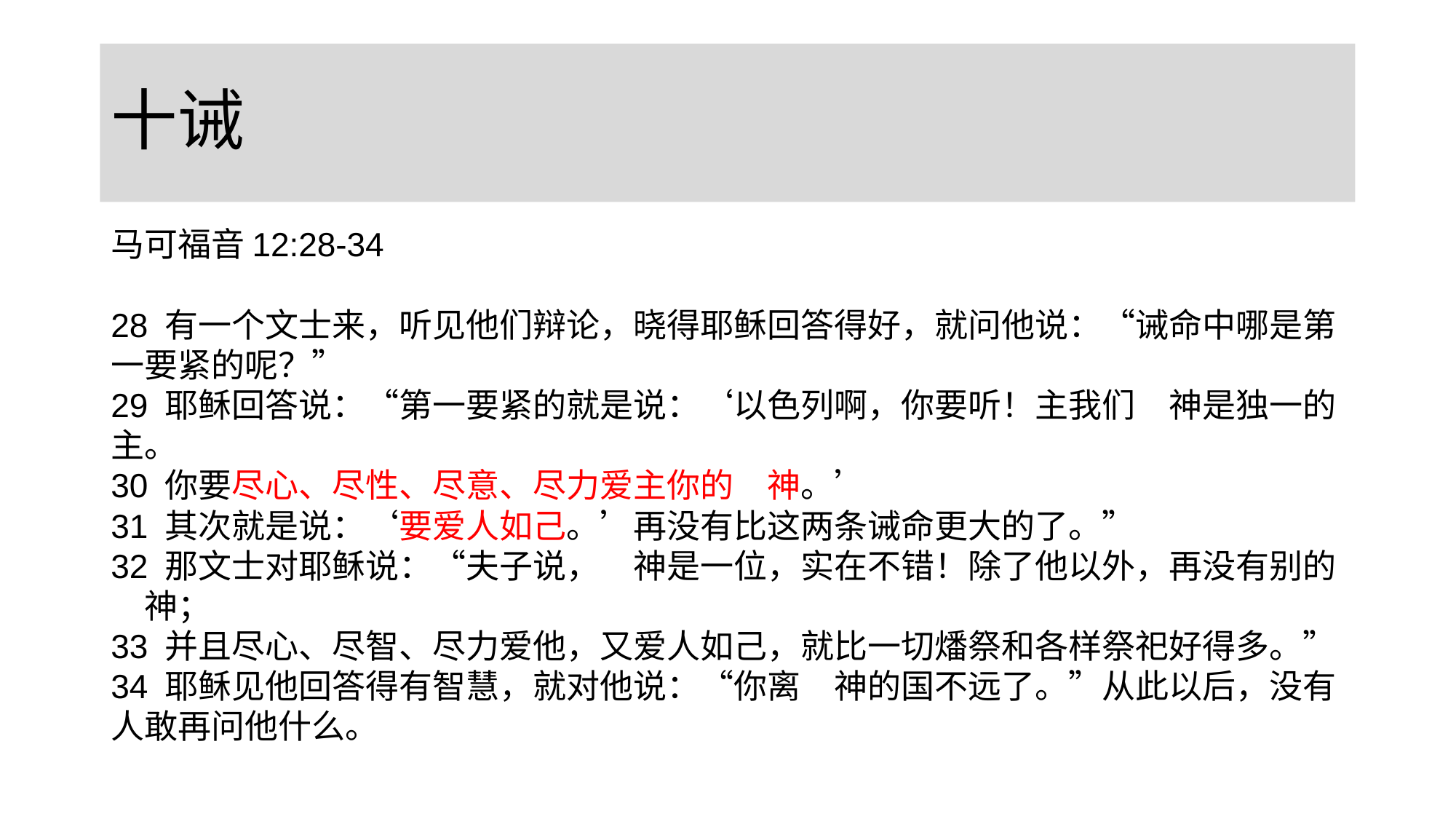

# 十诫
马可福音12:28-34

28 有一个文士来，听见他们辩论，晓得耶稣回答得好，就问他说：“诫命中哪是第一要紧的呢？”
29 耶稣回答说：“第一要紧的就是说：‘以色列啊，你要听！主我们　神是独一的主。
30 你要尽心、尽性、尽意、尽力爱主你的　神。’
31 其次就是说：‘要爱人如己。’再没有比这两条诫命更大的了。”
32 那文士对耶稣说：“夫子说，　神是一位，实在不错！除了他以外，再没有别的　神；
33 并且尽心、尽智、尽力爱他，又爱人如己，就比一切燔祭和各样祭祀好得多。”
34 耶稣见他回答得有智慧，就对他说：“你离　神的国不远了。”从此以后，没有人敢再问他什么。